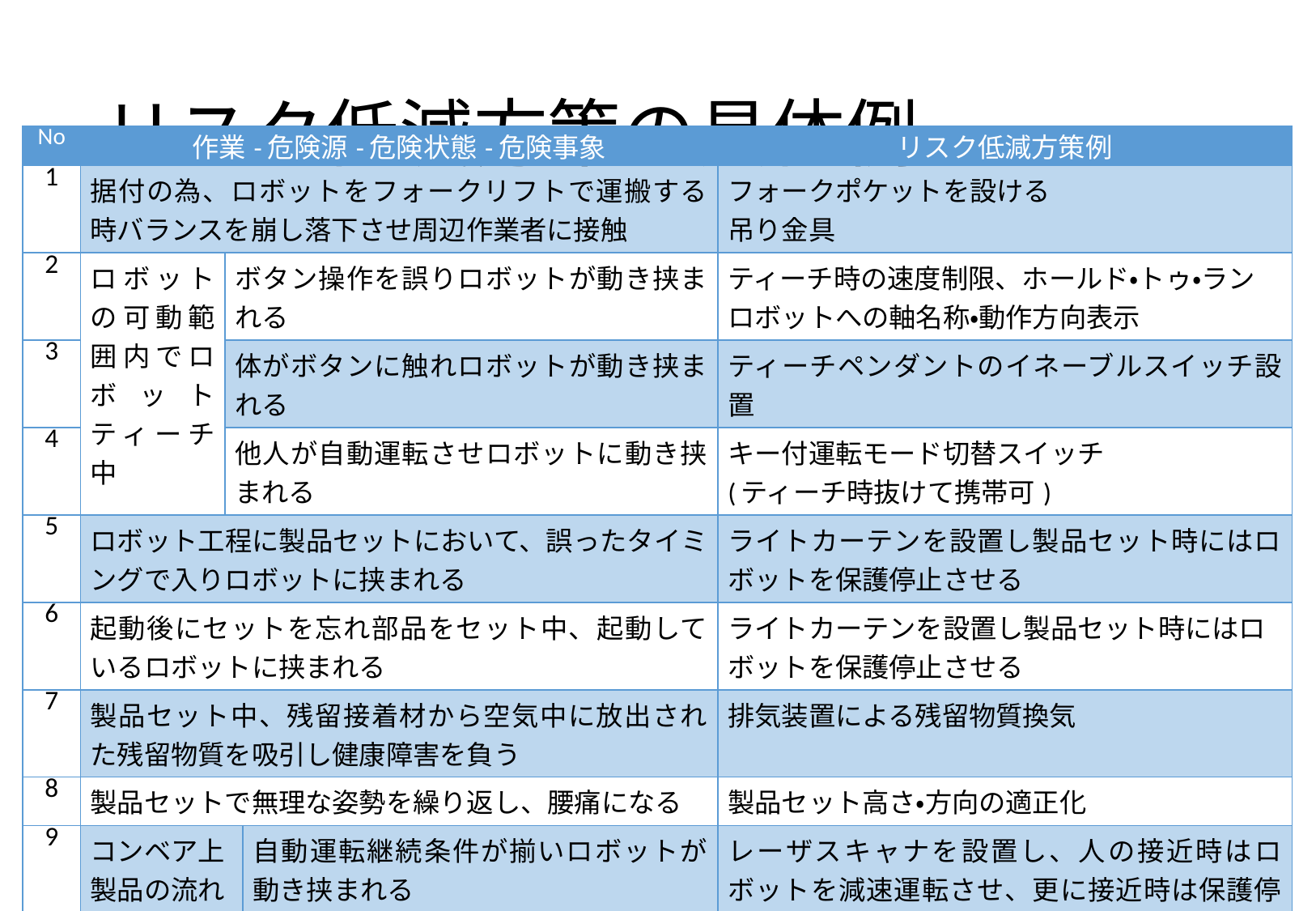

# リスク低減方策の具体例
| No | 作業-危険源-危険状態-危険事象 |  |  | リスク低減方策例 |
| --- | --- | --- | --- | --- |
| 1 | 据付の為、ロボットをフォークリフトで運搬する時バランスを崩し落下させ周辺作業者に接触 |  |  | フォークポケットを設ける 吊り金具 |
| 2 | ロボットの可動範囲内でロボットティーチ中 | ボタン操作を誤りロボットが動き挟まれる |  | ティーチ時の速度制限、ホールド・トゥ・ラン ロボットへの軸名称・動作方向表示 |
| 3 |  | 体がボタンに触れロボットが動き挟まれる |  | ティーチペンダントのイネーブルスイッチ設置 |
| 4 |  | 他人が自動運転させロボットに動き挟まれる |  | キー付運転モード切替スイッチ (ティーチ時抜けて携帯可) |
| 5 | ロボット工程に製品セットにおいて、誤ったタイミングで入りロボットに挟まれる |  |  | ライトカーテンを設置し製品セット時にはロボットを保護停止させる |
| 6 | 起動後にセットを忘れ部品をセット中、起動しているロボットに挟まれる |  |  | ライトカーテンを設置し製品セット時にはロボットを保護停止させる |
| 7 | 製品セット中、残留接着材から空気中に放出された残留物質を吸引し健康障害を負う |  |  | 排気装置による残留物質換気 |
| 8 | 製品セットで無理な姿勢を繰り返し、腰痛になる |  |  | 製品セット高さ・方向の適正化 |
| 9 | コンベア上製品の流れ不良を直している時 |  | 自動運転継続条件が揃いロボットが動き挟まれる | レーザスキャナを設置し、人の接近時はロボットを減速運転させ、更に接近時は保護停止させる |
| 10 |  |  | 止めていたが他人の操作でロボットが動き挟まれる | 制御盤の起動装置へのロックアウト |
| … | … |  |  | … |